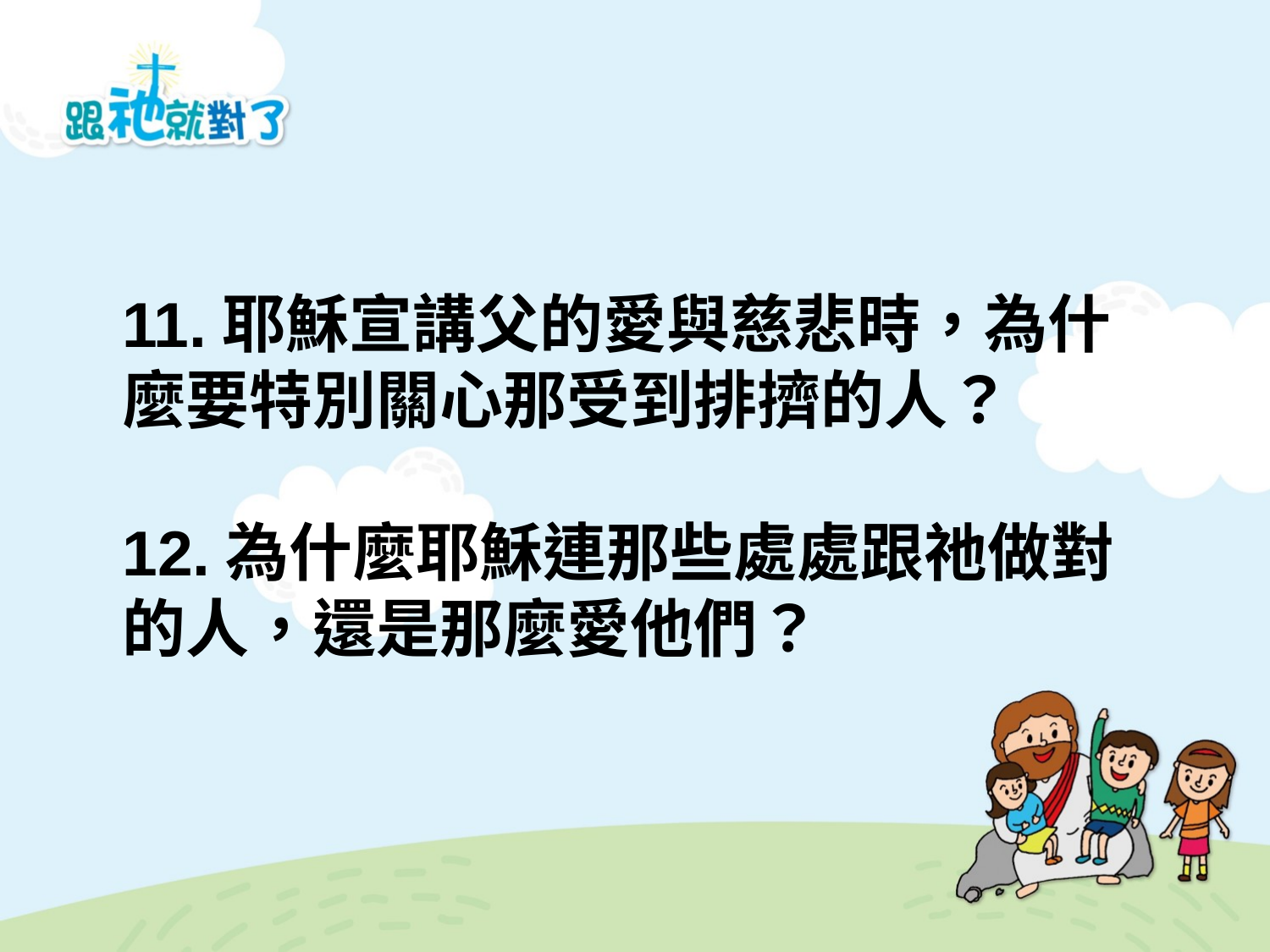

11.耶穌宣講父的愛與慈悲時，為什麼要特別關心那受到排擠的人？

12.為什麼耶穌連那些處處跟祂做對的人，還是那麼愛他們？